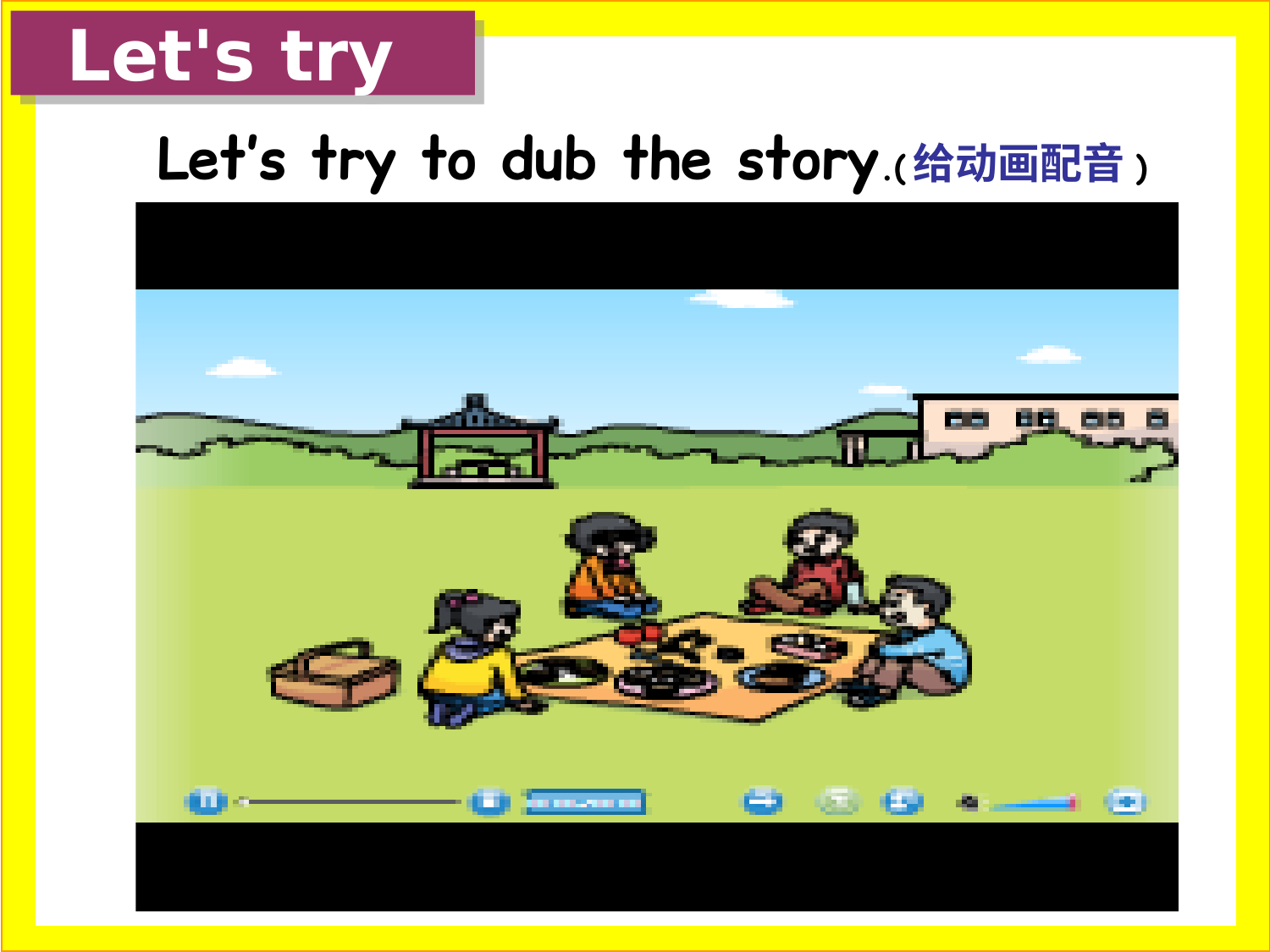

Let's try
Let’s try to dub the story.(给动画配音)